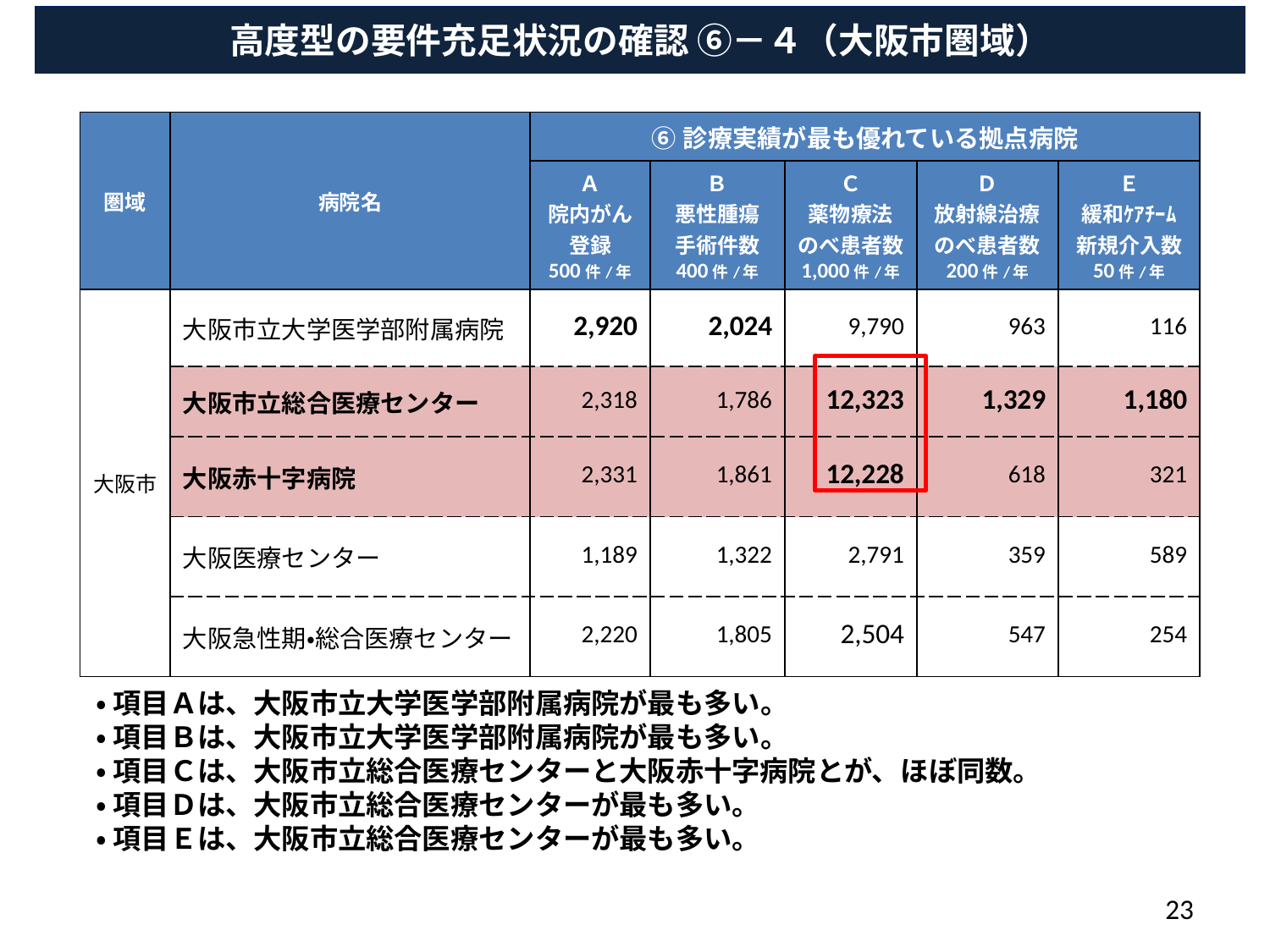

高度型の要件充足状況の確認 ⑥－４（大阪市圏域）
| 圏域 | 病院名 | ⑥診療実績が最も優れている拠点病院 |  |  |  |  |
| --- | --- | --- | --- | --- | --- | --- |
|  |  | Ａ 院内がん 登録 500件/年 | Ｂ 悪性腫瘍 手術件数 400件/年 | Ｃ 薬物療法 のべ患者数 1,000件/年 | Ｄ 放射線治療のべ患者数 200件/年 | Ｅ 緩和ｹｱﾁｰﾑ新規介入数 50件/年 |
| 大阪市 | 大阪市立大学医学部附属病院 | 2,920 | 2,024 | 9,790 | 963 | 116 |
|  | 大阪市立総合医療センター | 2,318 | 1,786 | 12,323 | 1,329 | 1,180 |
|  | 大阪赤十字病院 | 2,331 | 1,861 | 12,228 | 618 | 321 |
|  | 大阪医療センター | 1,189 | 1,322 | 2,791 | 359 | 589 |
|  | 大阪急性期・総合医療センター | 2,220 | 1,805 | 2,504 | 547 | 254 |

・ 項目Ａは、大阪市立大学医学部附属病院が最も多い。
・ 項目Ｂは、大阪市立大学医学部附属病院が最も多い。
・ 項目Ｃは、大阪市立総合医療センターと大阪赤十字病院とが、ほぼ同数。
・ 項目Ｄは、大阪市立総合医療センターが最も多い。
・ 項目Ｅは、大阪市立総合医療センターが最も多い。
23